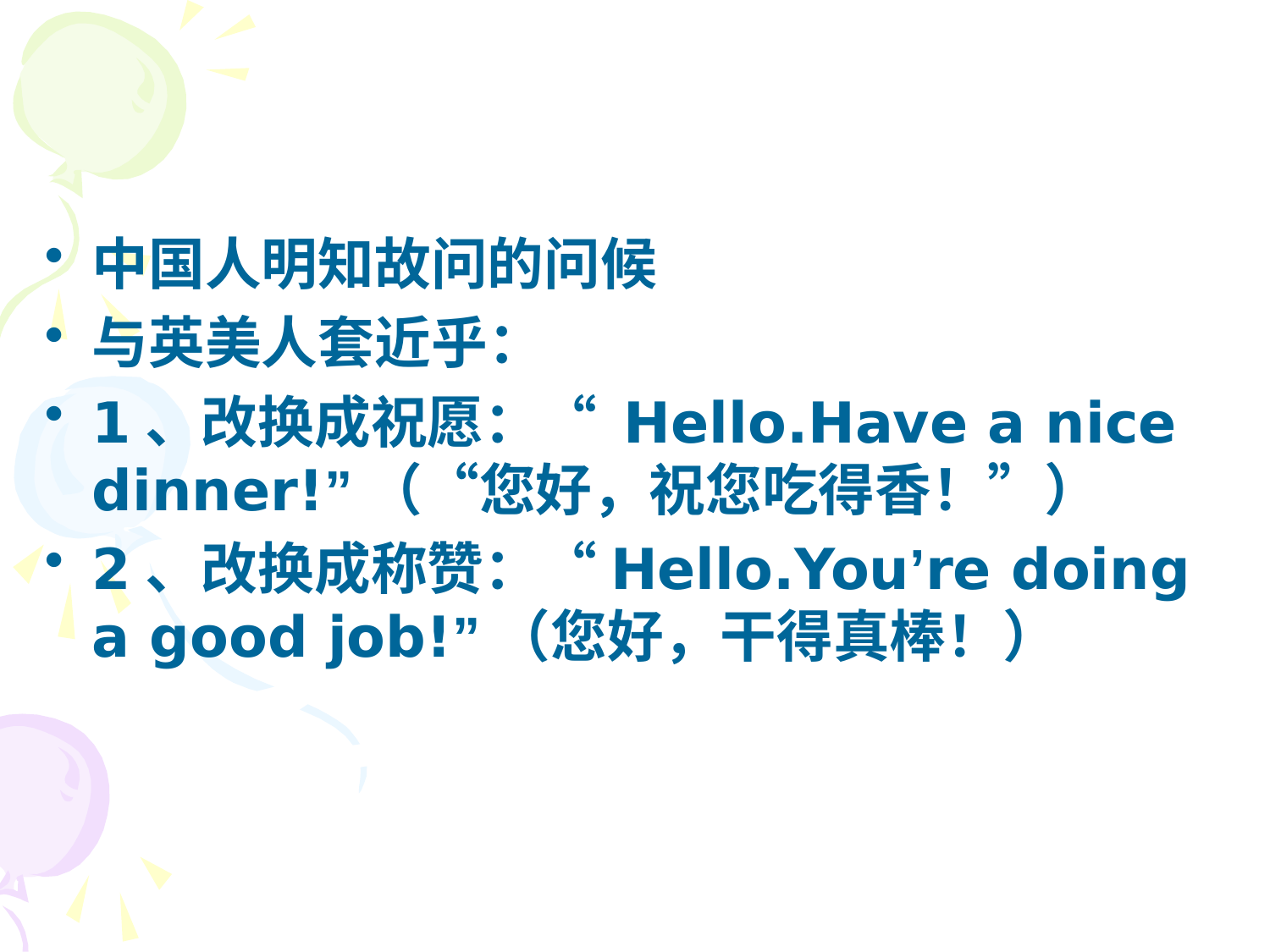

#
中国人明知故问的问候
与英美人套近乎：
1、改换成祝愿：“ Hello.Have a nice dinner!”（“您好，祝您吃得香！”）
2、改换成称赞：“Hello.You’re doing a good job!”（您好，干得真棒！）